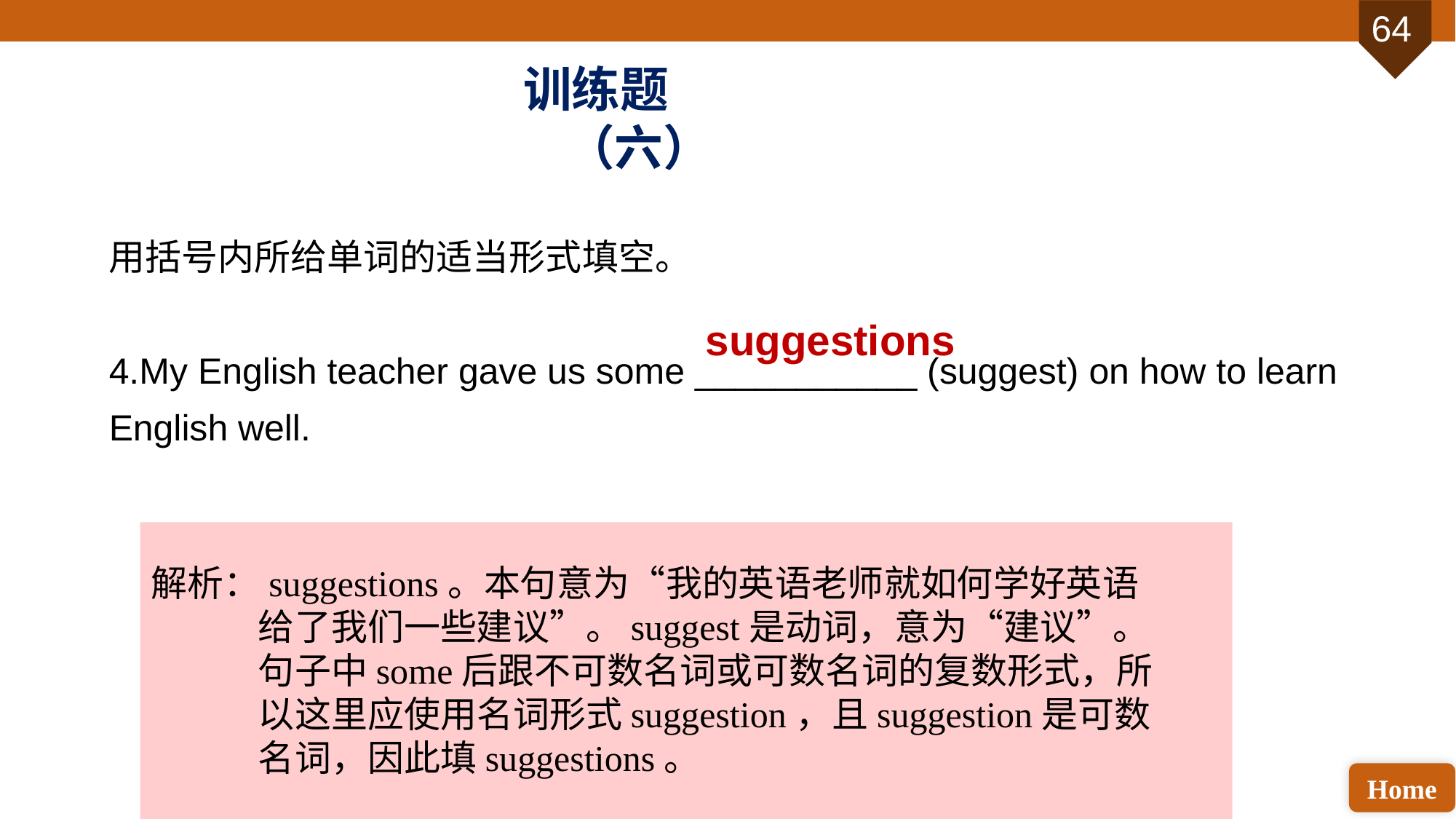

训练题（六）
用括号内所给单词的适当形式填空。

4.My English teacher gave us some ___________ (suggest) on how to learn English well.
suggestions

解析：suggestions。本句意为“我的英语老师就如何学好英语给了我们一些建议”。suggest是动词，意为“建议”。句子中some后跟不可数名词或可数名词的复数形式，所以这里应使用名词形式suggestion，且suggestion是可数名词，因此填suggestions。